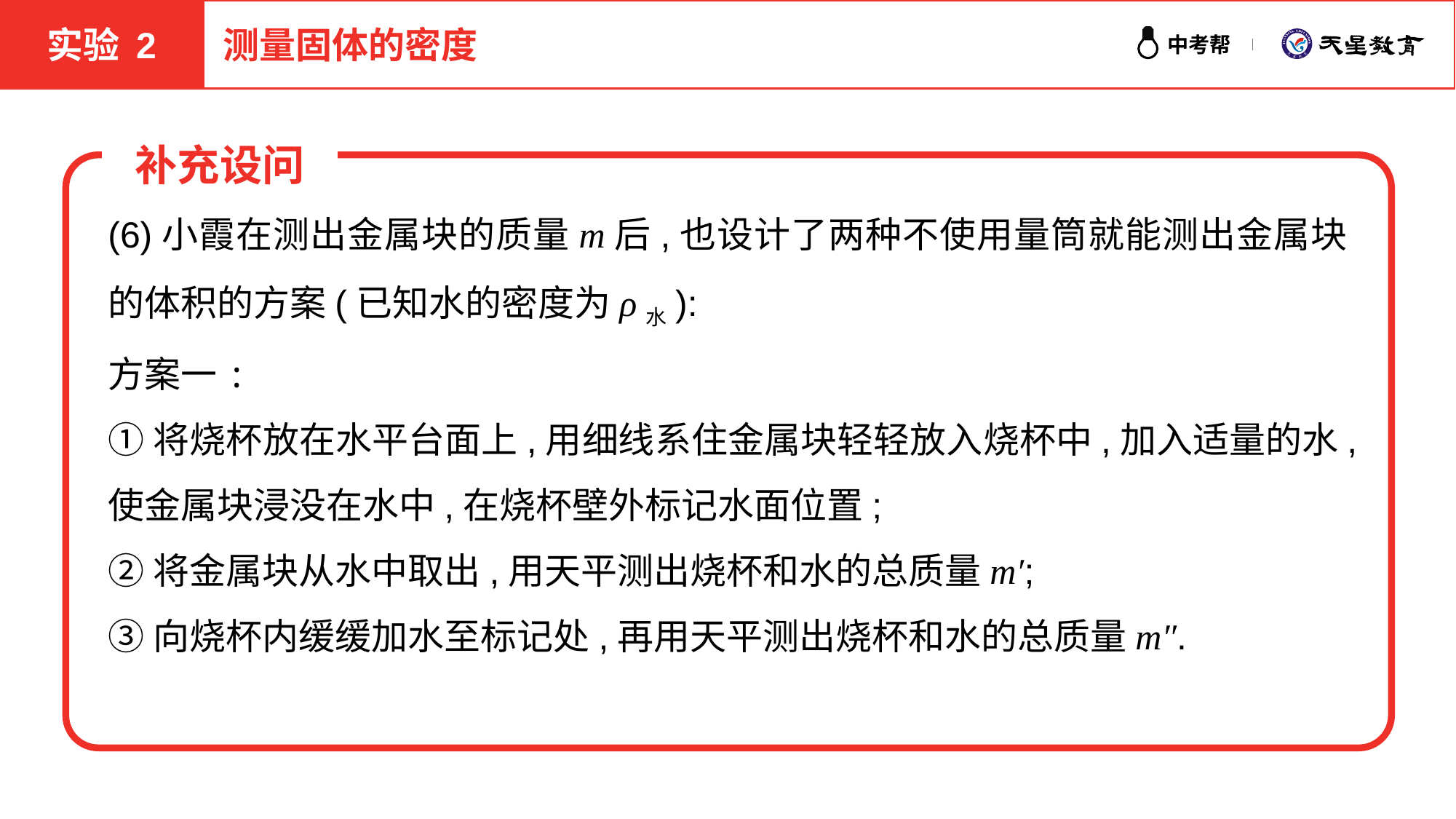

实验 2
测量固体的密度
补充设问

(6)小霞在测出金属块的质量m后,也设计了两种不使用量筒就能测出金属块的体积的方案(已知水的密度为ρ水):
方案一:
①将烧杯放在水平台面上,用细线系住金属块轻轻放入烧杯中,加入适量的水,使金属块浸没在水中,在烧杯壁外标记水面位置;
②将金属块从水中取出,用天平测出烧杯和水的总质量m′;
③向烧杯内缓缓加水至标记处,再用天平测出烧杯和水的总质量m″.